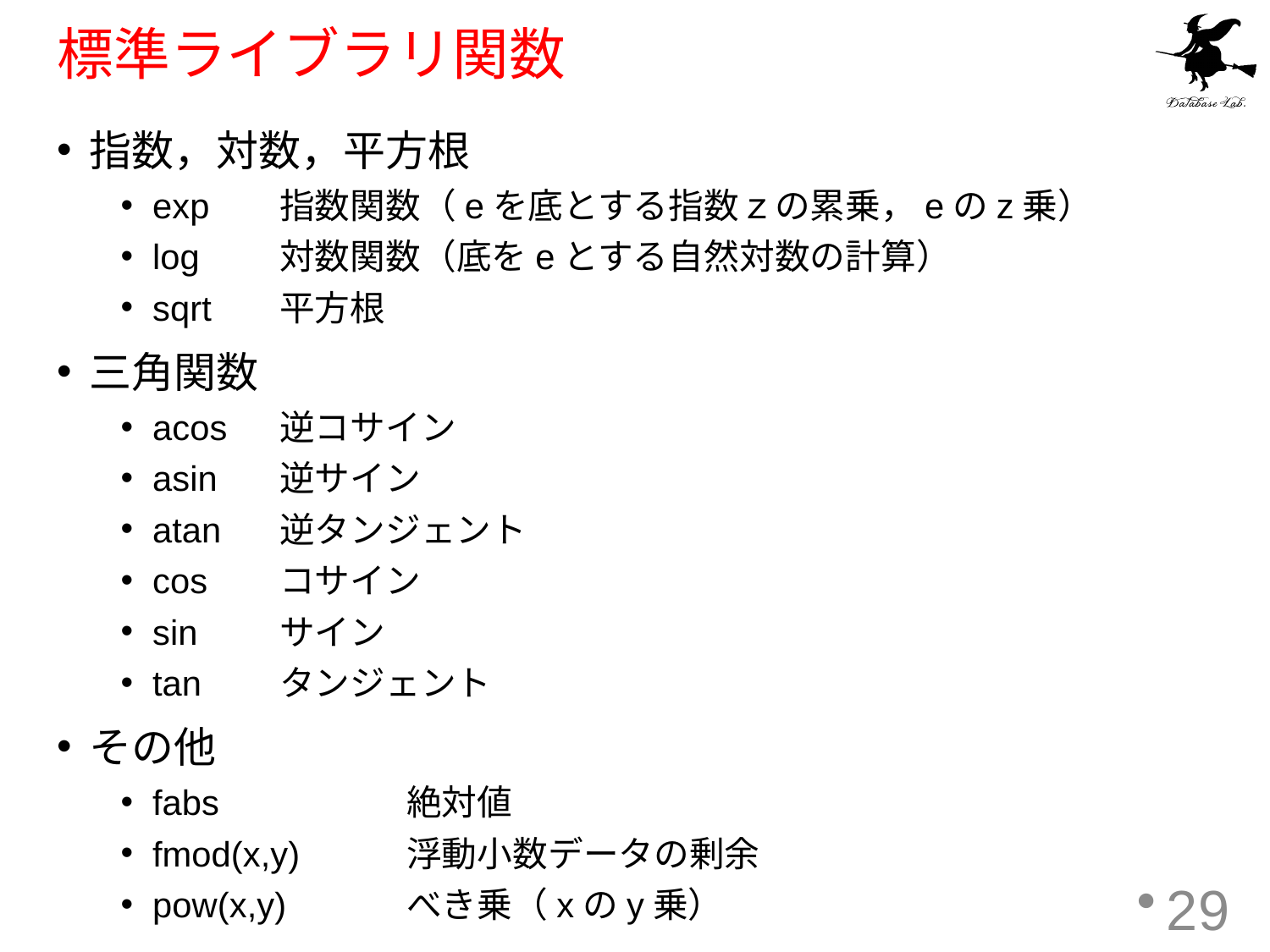

# 標準ライブラリ関数
指数，対数，平方根
exp	指数関数（eを底とする指数ｚの累乗，eのz乗）
log	対数関数（底をeとする自然対数の計算）
sqrt	平方根
三角関数
acos 	逆コサイン
asin 	逆サイン
atan 	逆タンジェント
cos 	コサイン
sin 	サイン
tan 	タンジェント
その他
fabs 		絶対値
fmod(x,y)	浮動小数データの剰余
pow(x,y)	べき乗（xのy乗）
29